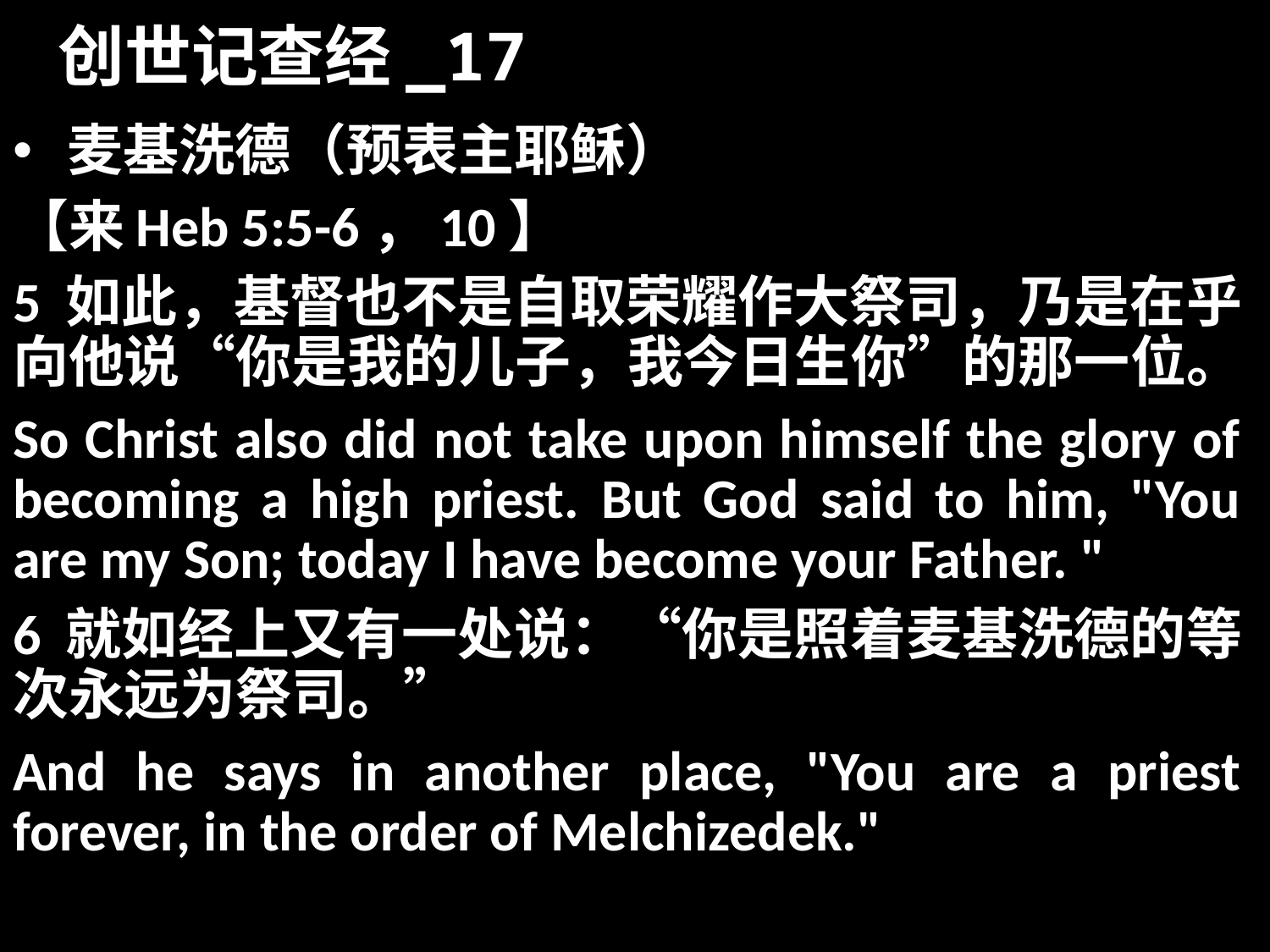

# 创世记查经_17
 麦基洗德（预表主耶稣）
【来Heb 5:5-6，10】
5 如此，基督也不是自取荣耀作大祭司，乃是在乎向他说“你是我的儿子，我今日生你”的那一位。
So Christ also did not take upon himself the glory of becoming a high priest. But God said to him, "You are my Son; today I have become your Father. "
6 就如经上又有一处说：“你是照着麦基洗德的等次永远为祭司。”
And he says in another place, "You are a priest forever, in the order of Melchizedek."